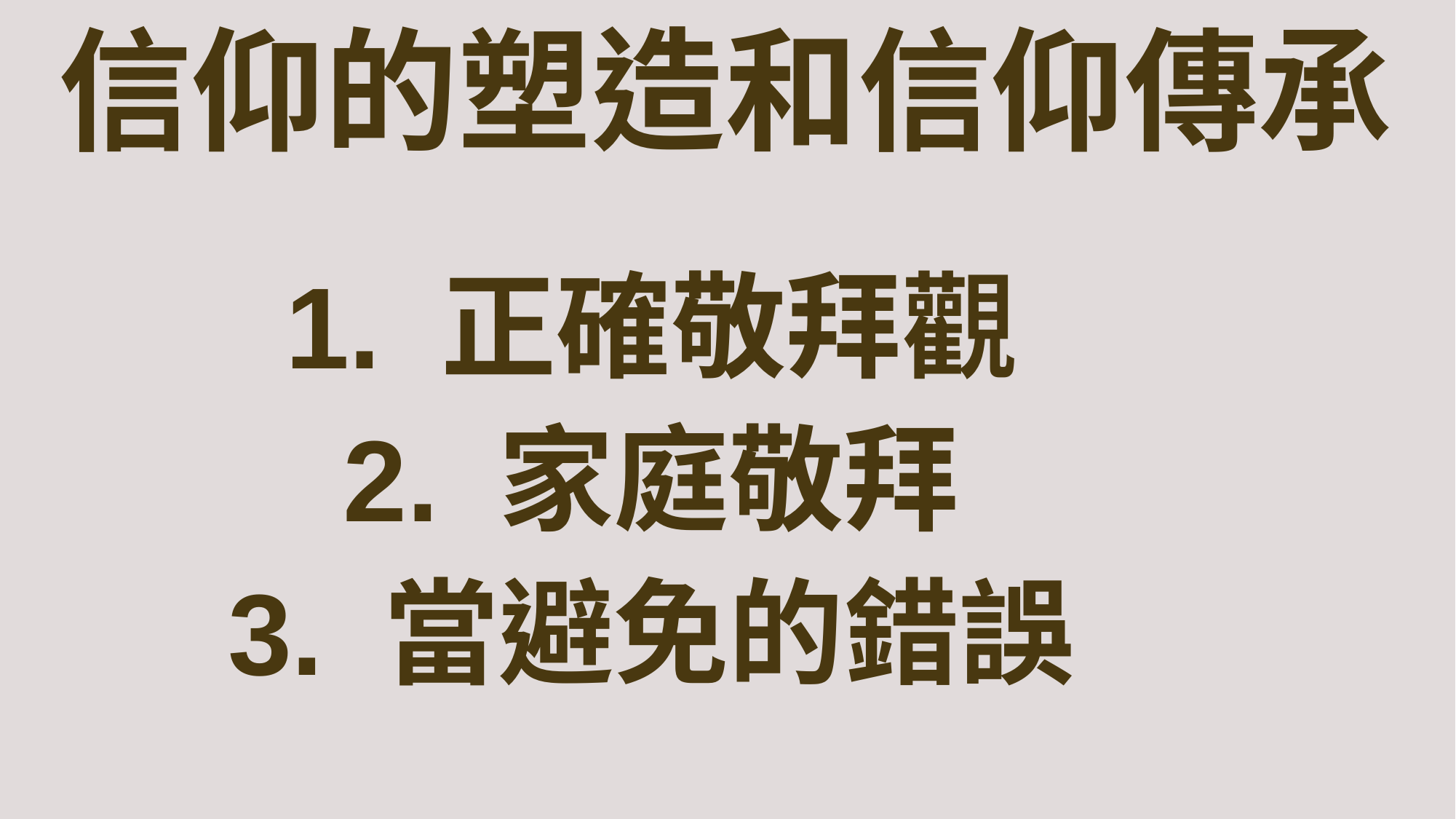

信仰的塑造和信仰傳承
1. 正確敬拜觀
2. 家庭敬拜
3. 當避免的錯誤